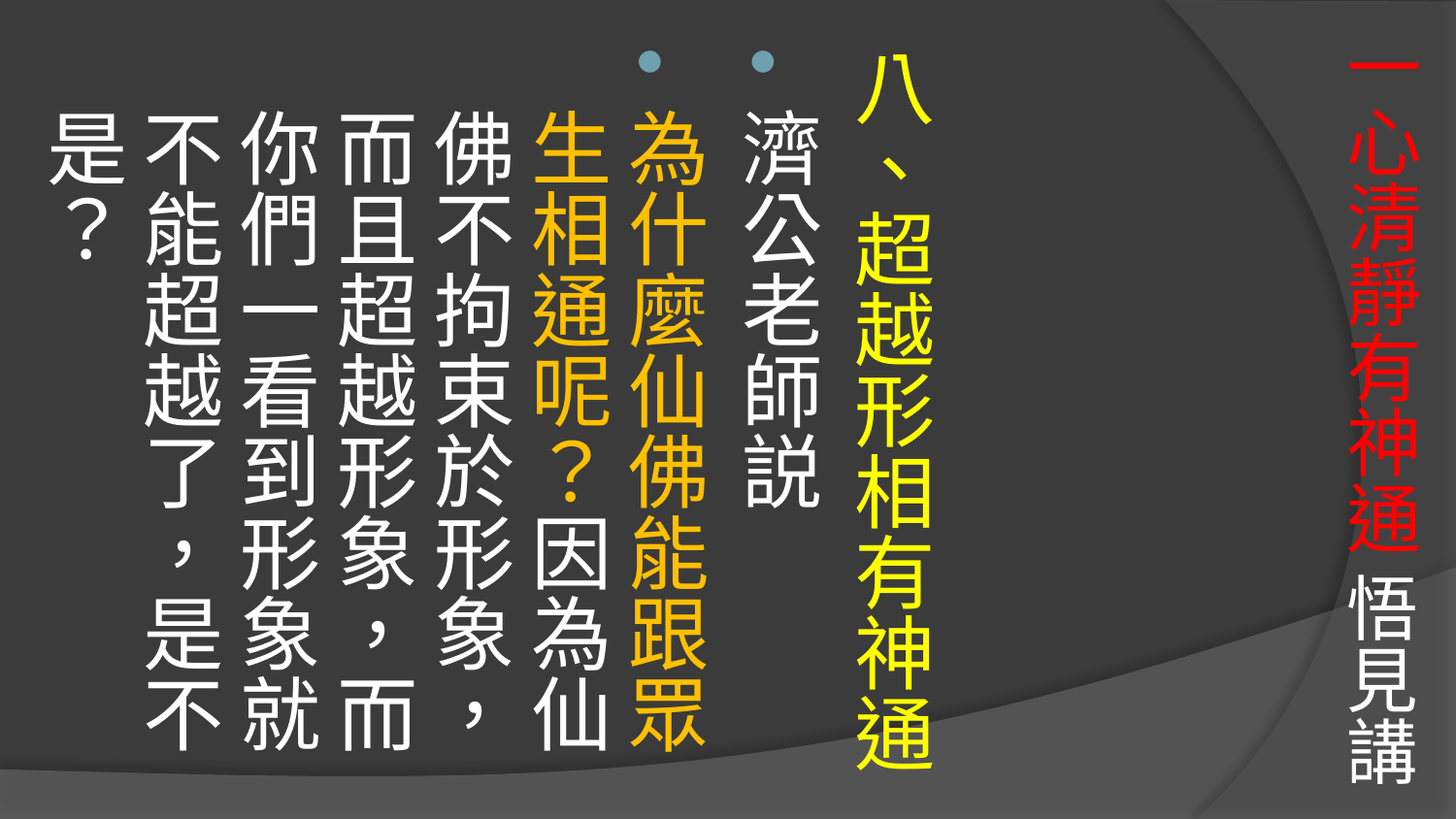

# 一心清靜有神通 悟見講
八、超越形相有神通
濟公老師説
為什麼仙佛能跟眾生相通呢？因為仙佛不拘束於形象，而且超越形象，而你們一看到形象就不能超越了，是不是？